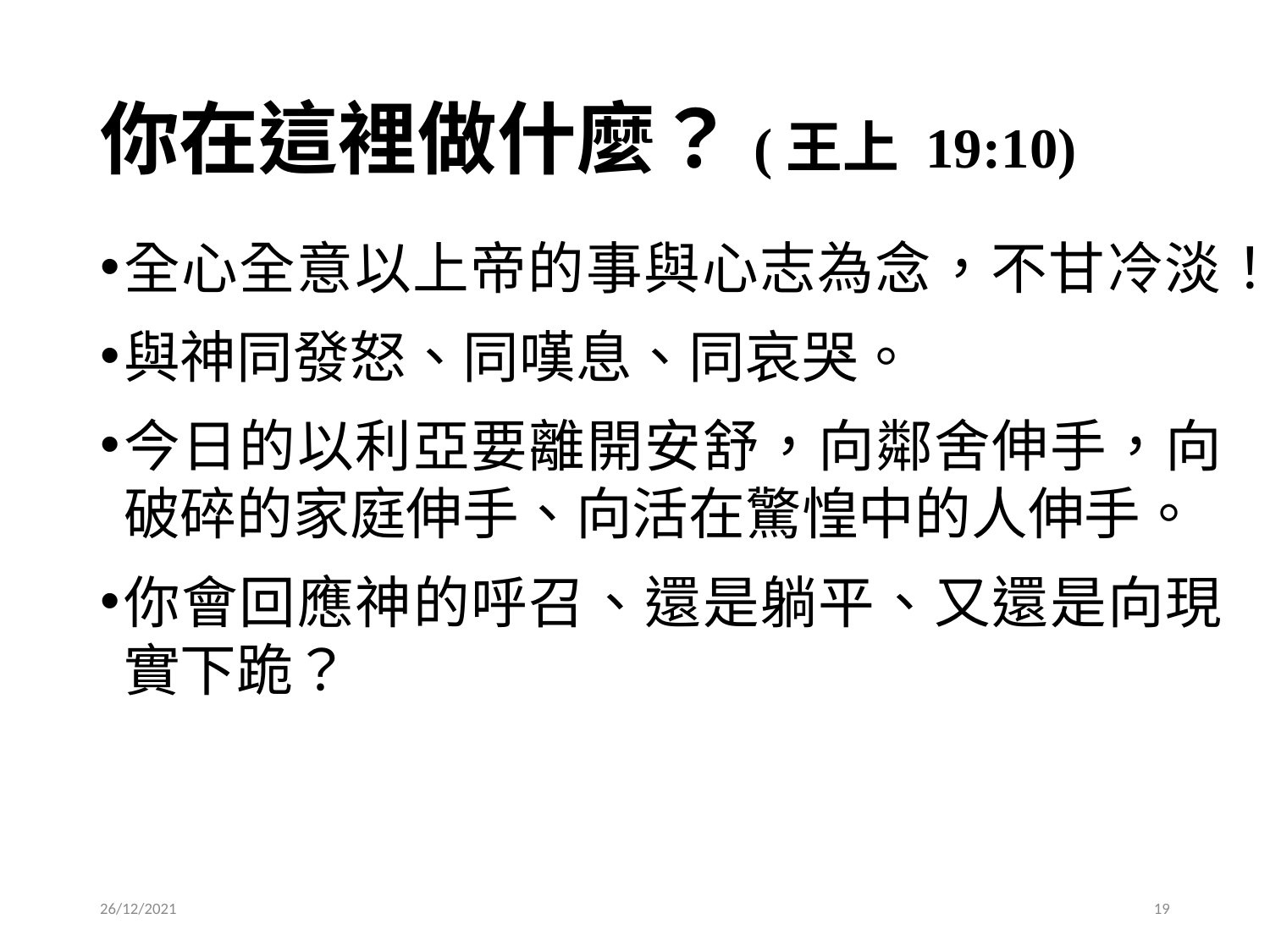

# 你在這裡做什麼？(王上 19:10)
全心全意以上帝的事與心志為念，不甘冷淡！
與神同發怒、同嘆息、同哀哭。
今日的以利亞要離開安舒，向鄰舍伸手，向破碎的家庭伸手、向活在驚惶中的人伸手。
你會回應神的呼召、還是躺平、又還是向現實下跪？
26/12/2021

19